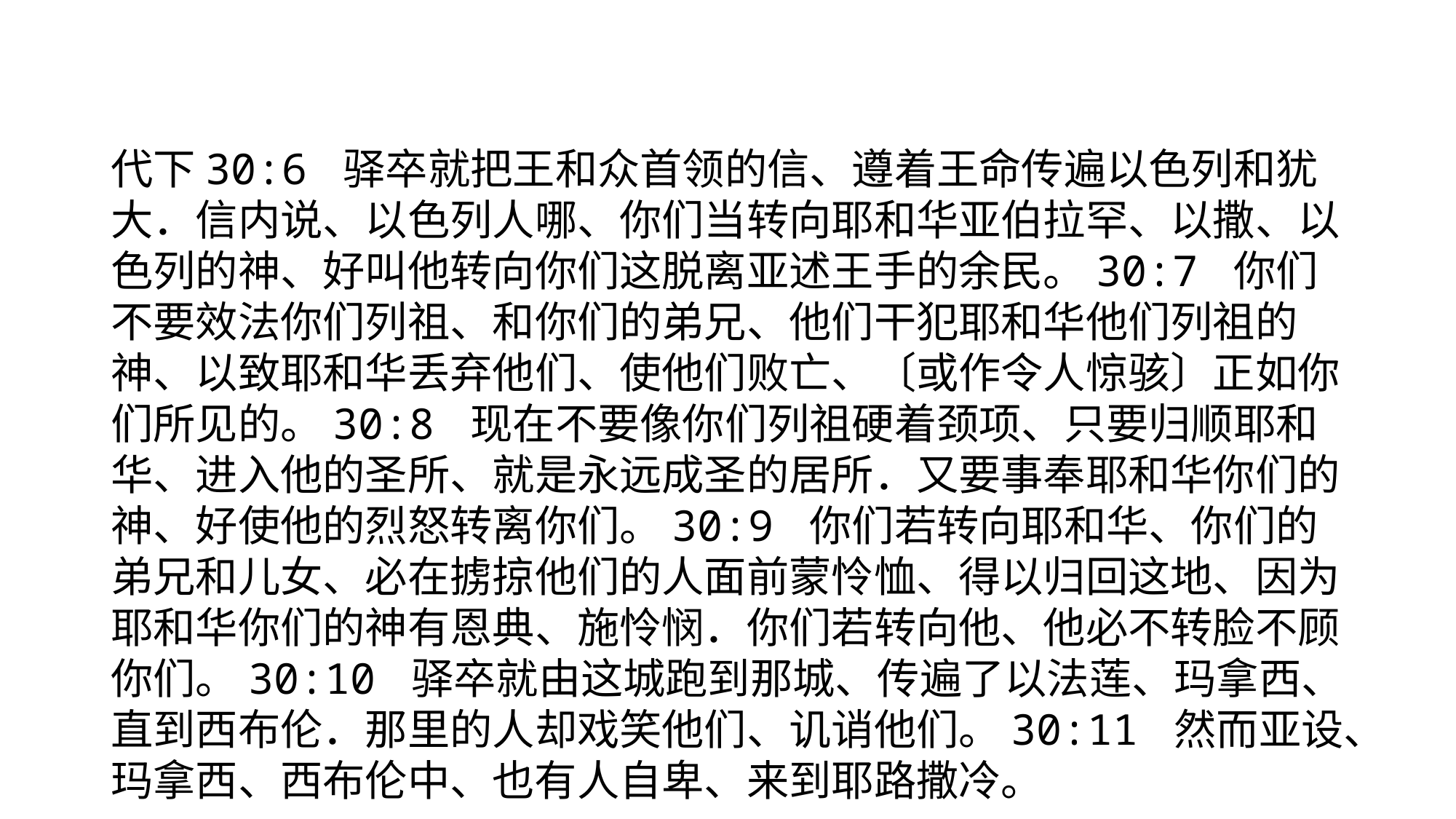

#
代下30:6 驿卒就把王和众首领的信、遵着王命传遍以色列和犹大．信内说、以色列人哪、你们当转向耶和华亚伯拉罕、以撒、以色列的神、好叫他转向你们这脱离亚述王手的余民。30:7 你们不要效法你们列祖、和你们的弟兄、他们干犯耶和华他们列祖的　神、以致耶和华丢弃他们、使他们败亡、〔或作令人惊骇〕正如你们所见的。30:8 现在不要像你们列祖硬着颈项、只要归顺耶和华、进入他的圣所、就是永远成圣的居所．又要事奉耶和华你们的神、好使他的烈怒转离你们。30:9 你们若转向耶和华、你们的弟兄和儿女、必在掳掠他们的人面前蒙怜恤、得以归回这地、因为耶和华你们的神有恩典、施怜悯．你们若转向他、他必不转脸不顾你们。30:10 驿卒就由这城跑到那城、传遍了以法莲、玛拿西、直到西布伦．那里的人却戏笑他们、讥诮他们。30:11 然而亚设、玛拿西、西布伦中、也有人自卑、来到耶路撒冷。